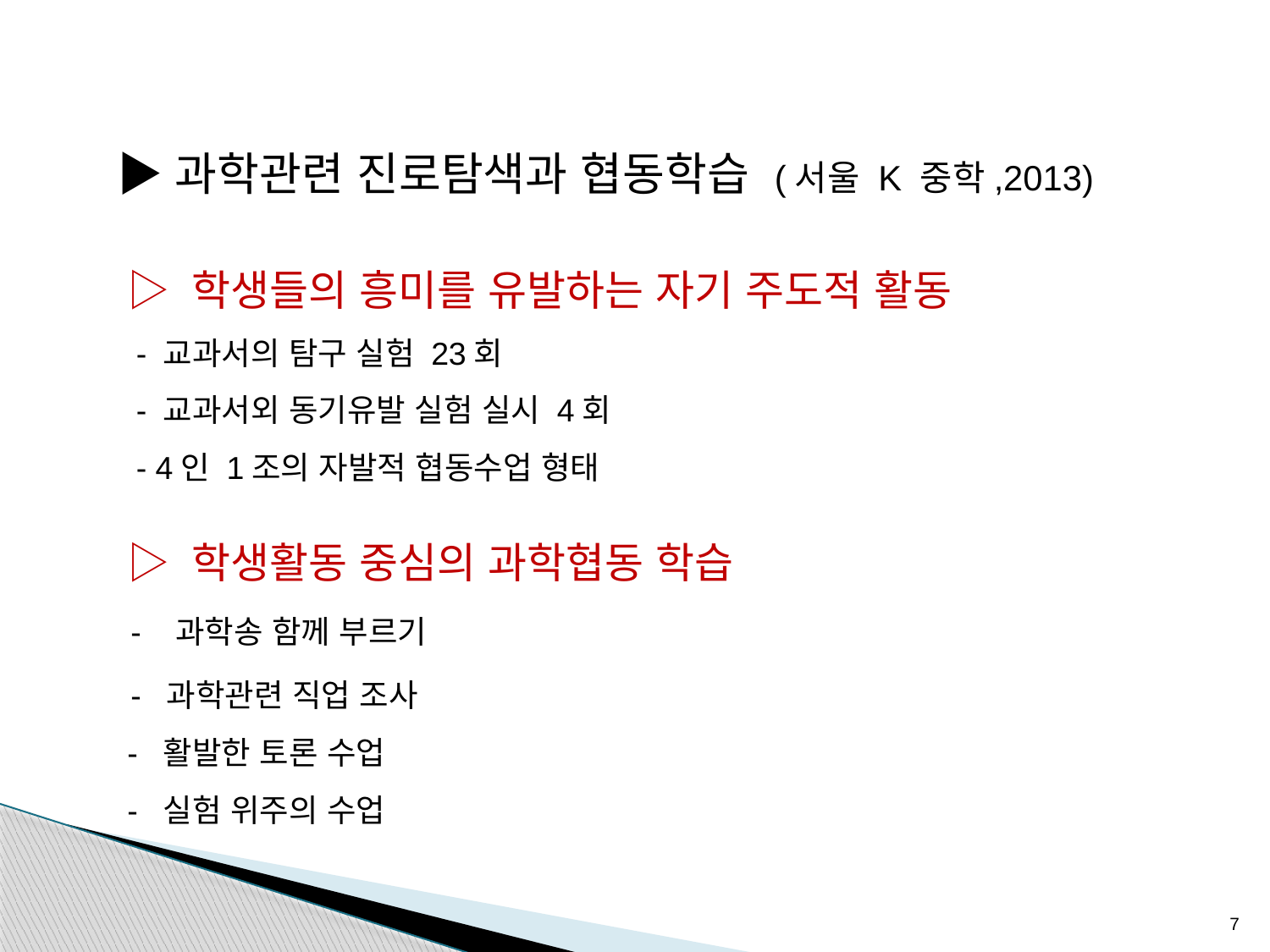

▶과학관련 진로탐색과 협동학습 (서울 K 중학,2013)

   ▷ 학생들의 흥미를 유발하는 자기 주도적 활동
     - 교과서의 탐구 실험 23회
     - 교과서외 동기유발 실험 실시 4회
     - 4인 1조의 자발적 협동수업 형태
   ▷ 학생활동 중심의 과학협동 학습
    -   과학송 함께 부르기
    -  과학관련 직업 조사
    -  활발한 토론 수업
    -  실험 위주의 수업

7